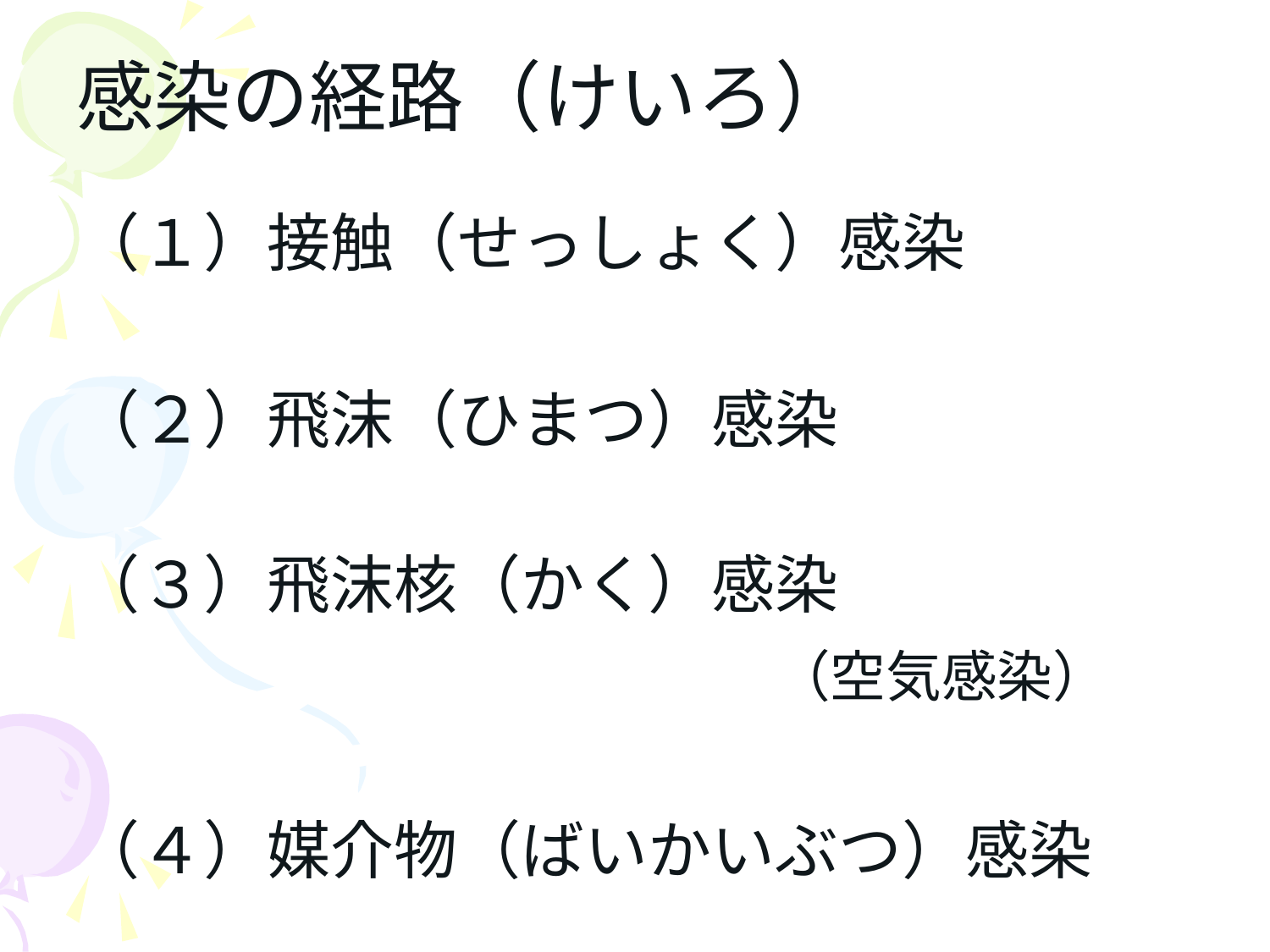

# 感染の経路（けいろ）
（１）接触（せっしょく）感染

（２）飛沫（ひまつ）感染
（３）飛沫核（かく）感染
　　　　　　　　　　　（空気感染）

（４）媒介物（ばいかいぶつ）感染